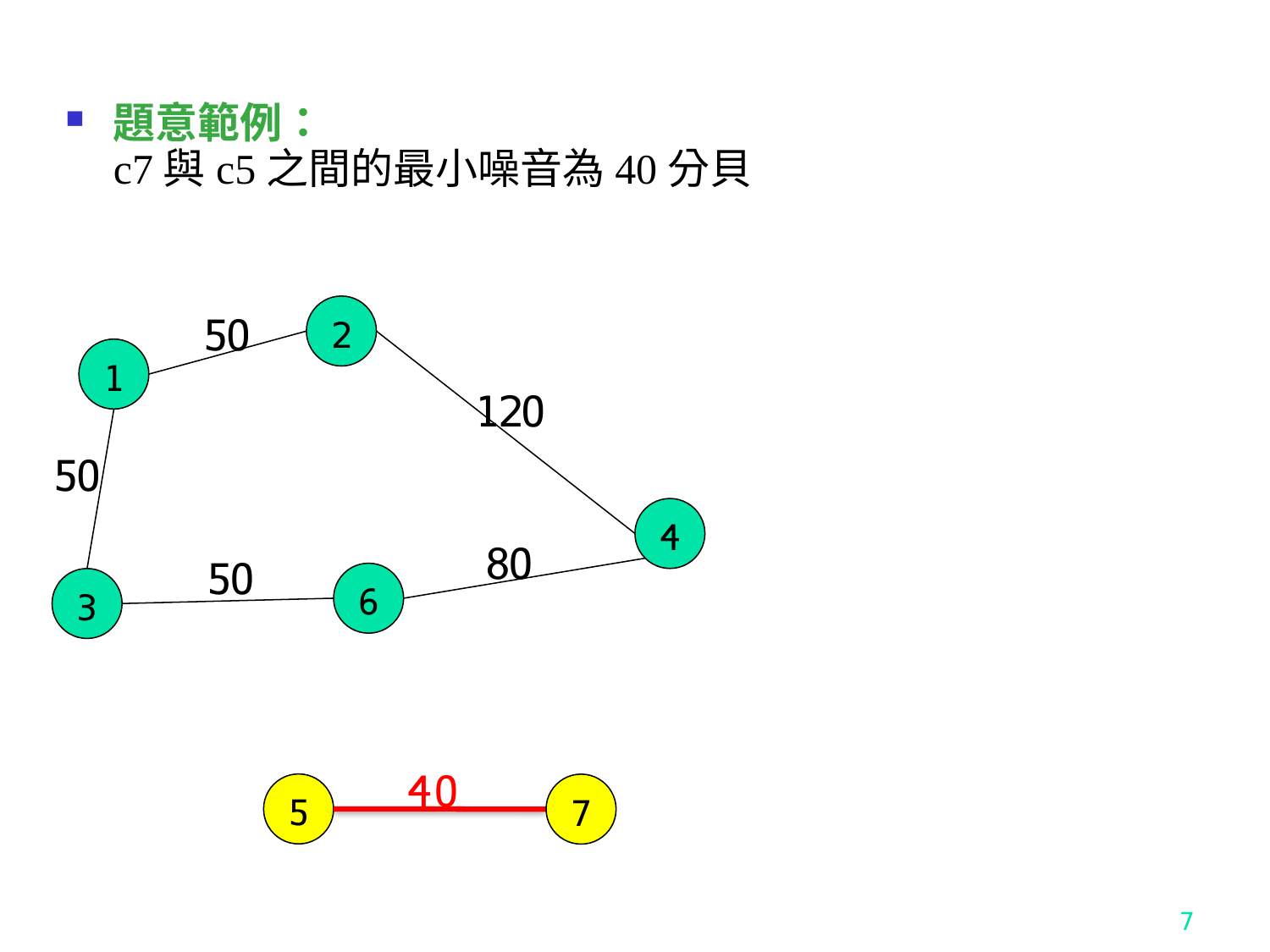

題意範例：
c7與c5之間的最小噪音為40分貝
2
50
1
120
50
4
80
50
6
3
40
5
7
7